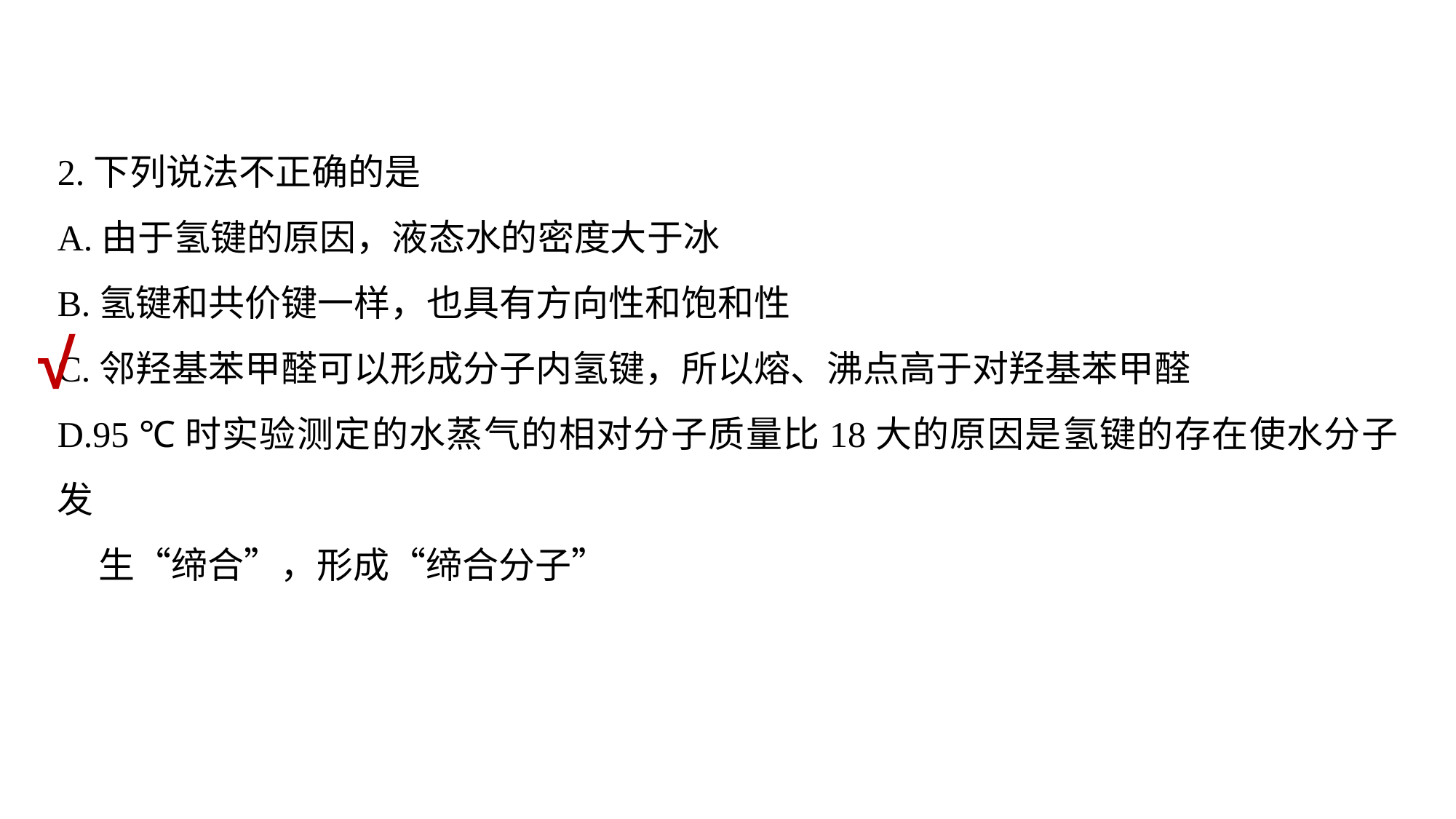

2.下列说法不正确的是
A.由于氢键的原因，液态水的密度大于冰
B.氢键和共价键一样，也具有方向性和饱和性
C.邻羟基苯甲醛可以形成分子内氢键，所以熔、沸点高于对羟基苯甲醛
D.95 ℃时实验测定的水蒸气的相对分子质量比18大的原因是氢键的存在使水分子发
    生“缔合”，形成“缔合分子”
√